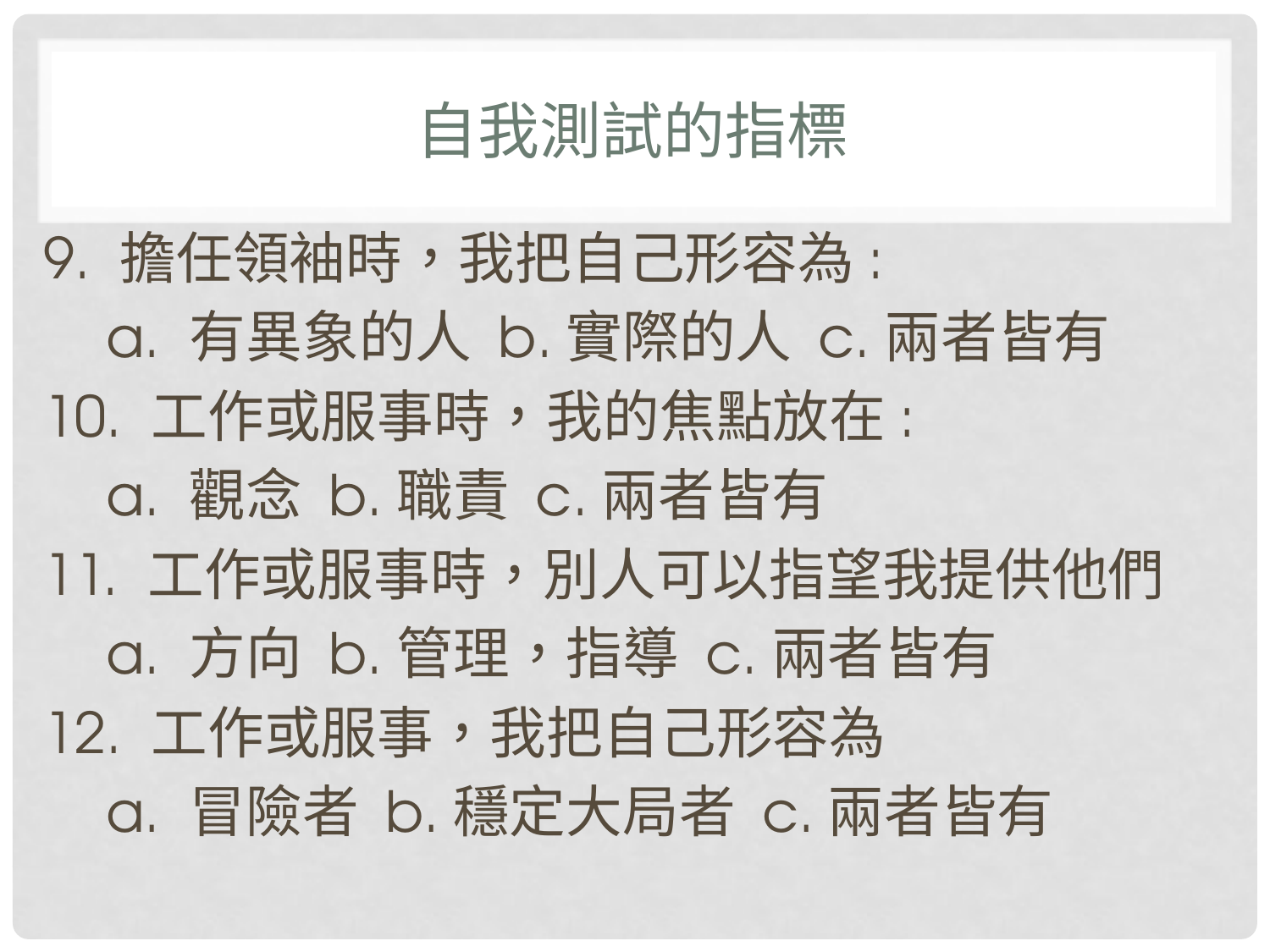

# 自我測試的指標
9. 擔任領袖時，我把自己形容為:
    a. 有異象的人 b.實際的人 c.兩者皆有
10. 工作或服事時，我的焦點放在:
    a. 觀念 b.職責 c.兩者皆有
11. 工作或服事時，別人可以指望我提供他們
    a. 方向 b.管理，指導 c.兩者皆有
12. 工作或服事，我把自己形容為
    a. 冒險者 b.穩定大局者 c.兩者皆有